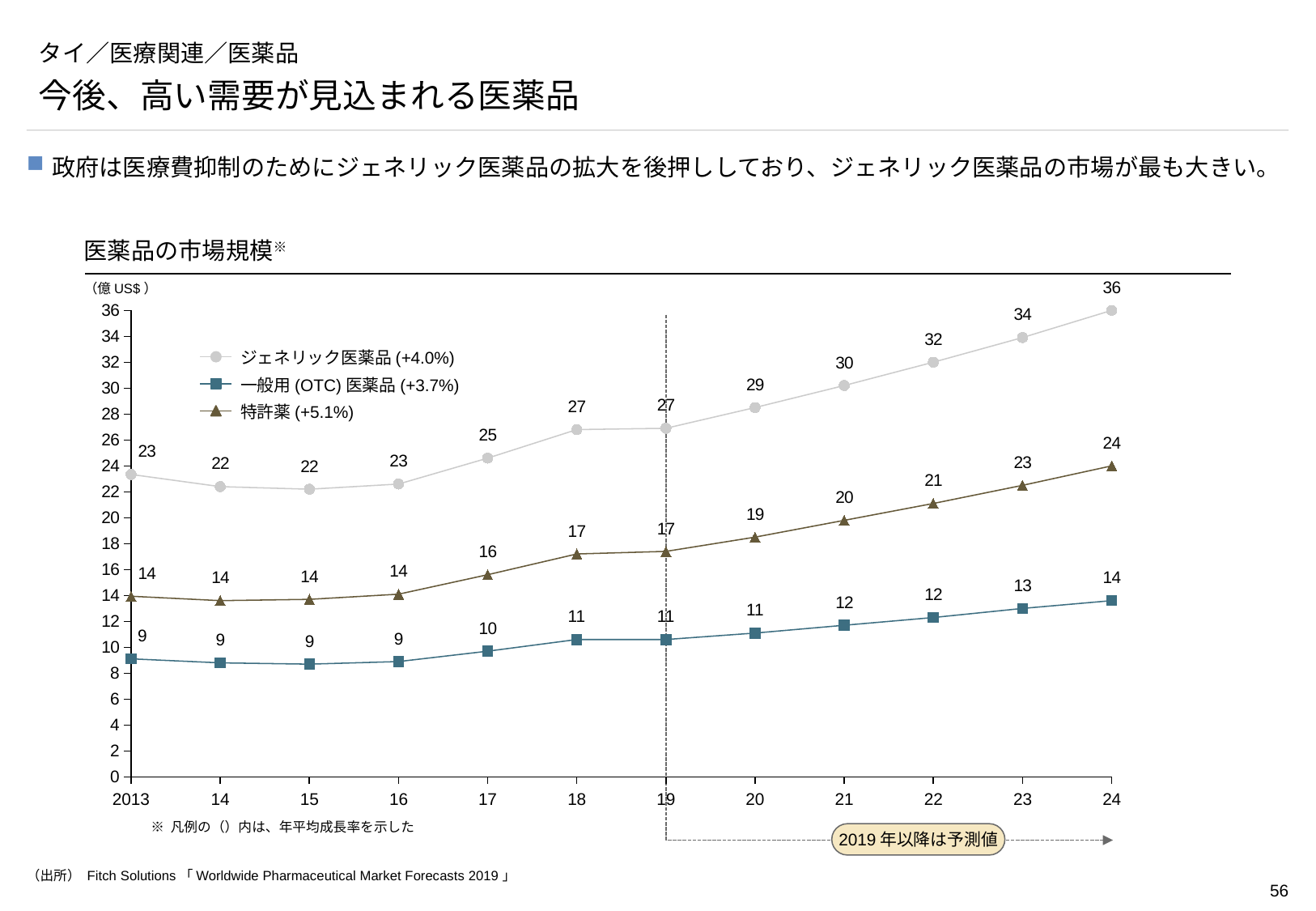

# タイ／医療関連／医薬品
今後、高い需要が見込まれる医薬品
政府は医療費抑制のためにジェネリック医薬品の拡大を後押ししており、ジェネリック医薬品の市場が最も大きい。
医薬品の市場規模※
（億US$）

### Chart

| Category |  |  |  |
|---|---|---|---|
2019年以降は予測値
ジェネリック医薬品(+4.0%)

一般用(OTC)医薬品(+3.7%)

特許薬(+5.1%)

2013
14
15
16
17
18
19
20
21
22
23
24
※ 凡例の（）内は、年平均成長率を示した
（出所） Fitch Solutions「Worldwide Pharmaceutical Market Forecasts 2019」